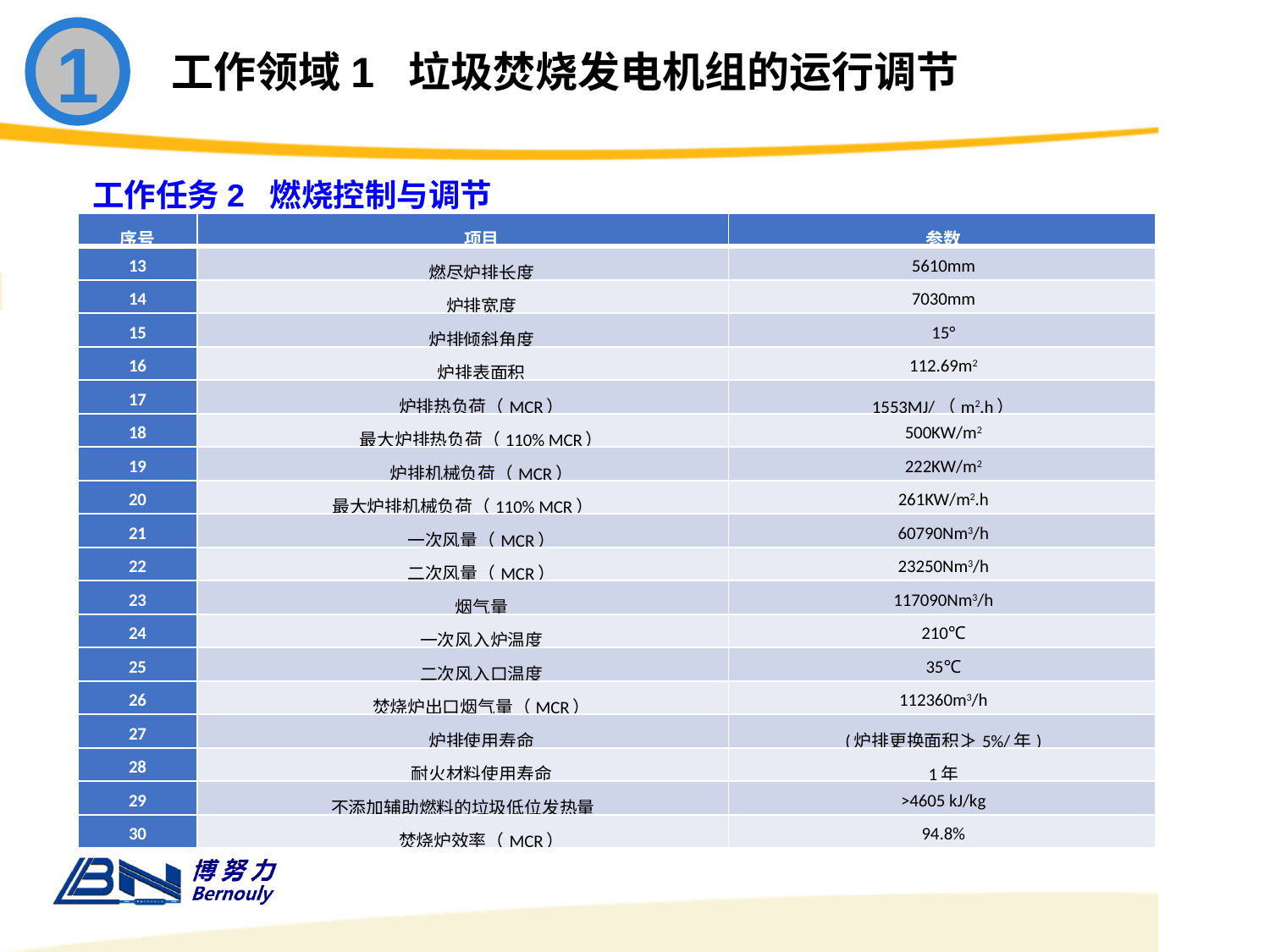

1
工作领域1  垃圾焚烧发电机组的运行调节
工作任务2  燃烧控制与调节
| 序号 | 项目 | 参数 |
| --- | --- | --- |
| 13 | 燃尽炉排长度 | 5610mm |
| 14 | 炉排宽度 | 7030mm |
| 15 | 炉排倾斜角度 | 15° |
| 16 | 炉排表面积 | 112.69m2 |
| 17 | 炉排热负荷（MCR） | 1553MJ/（m2.h） |
| 18 | 最大炉排热负荷（110% MCR） | 500KW/m2 |
| 19 | 炉排机械负荷（MCR） | 222KW/m2 |
| 20 | 最大炉排机械负荷（110% MCR） | 261KW/m2.h |
| 21 | 一次风量（MCR） | 60790Nm3/h |
| 22 | 二次风量（MCR） | 23250Nm3/h |
| 23 | 烟气量 | 117090Nm3/h |
| 24 | 一次风入炉温度 | 210℃ |
| 25 | 二次风入口温度 | 35℃ |
| 26 | 焚烧炉出口烟气量（MCR） | 112360m3/h |
| 27 | 炉排使用寿命 | (炉排更换面积≯5%/年) |
| 28 | 耐火材料使用寿命 | 1年 |
| 29 | 不添加辅助燃料的垃圾低位发热量 | >4605 kJ/kg |
| 30 | 焚烧炉效率（MCR） | 94.8% |